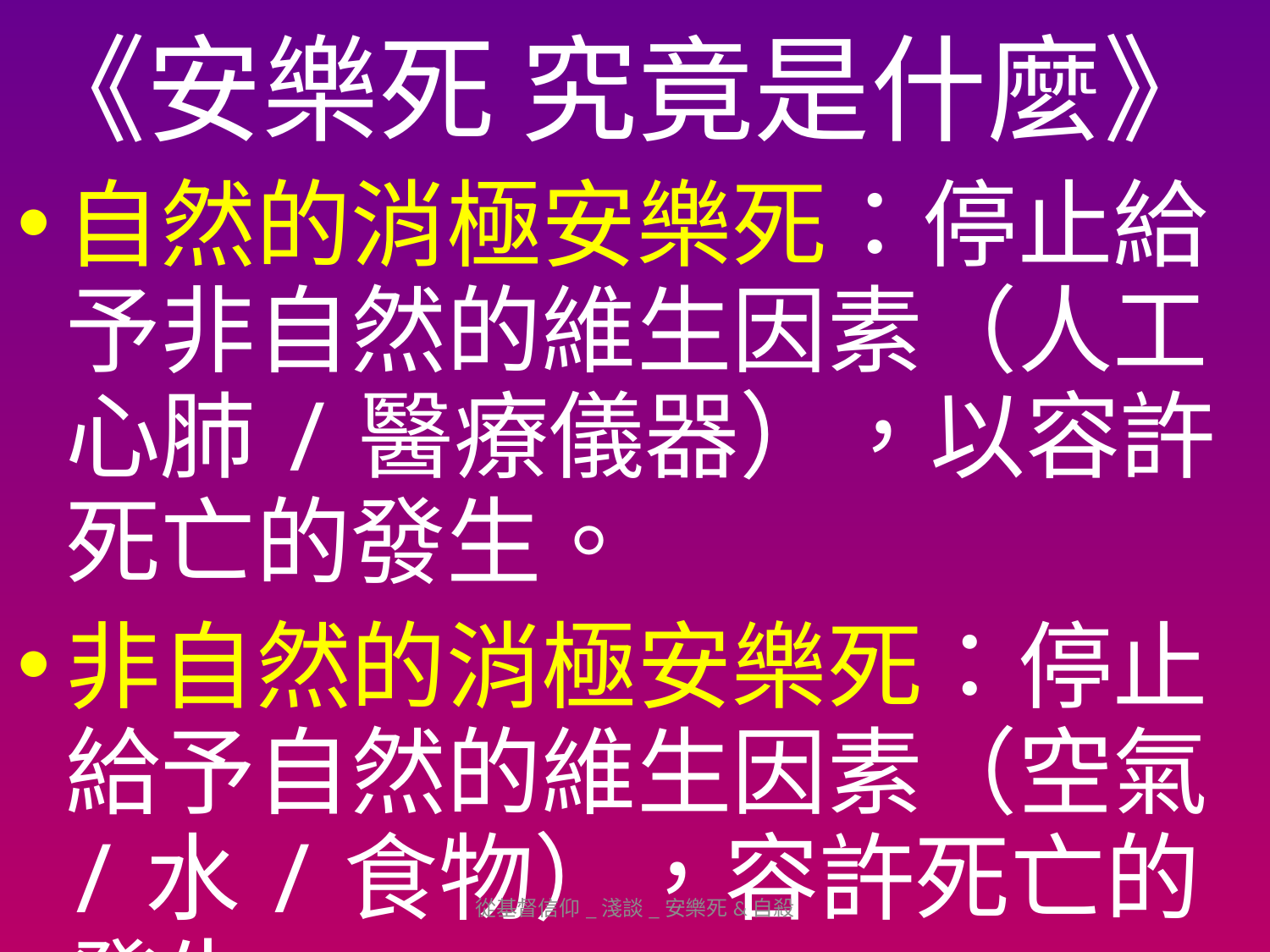

# 《安樂死 究竟是什麼》
自然的消極安樂死：停止給予非自然的維生因素（人工心肺/醫療儀器），以容許死亡的發生。
非自然的消極安樂死：停止給予自然的維生因素（空氣/水/食物），容許死亡的發生
從基督信仰_淺談_安樂死&自殺